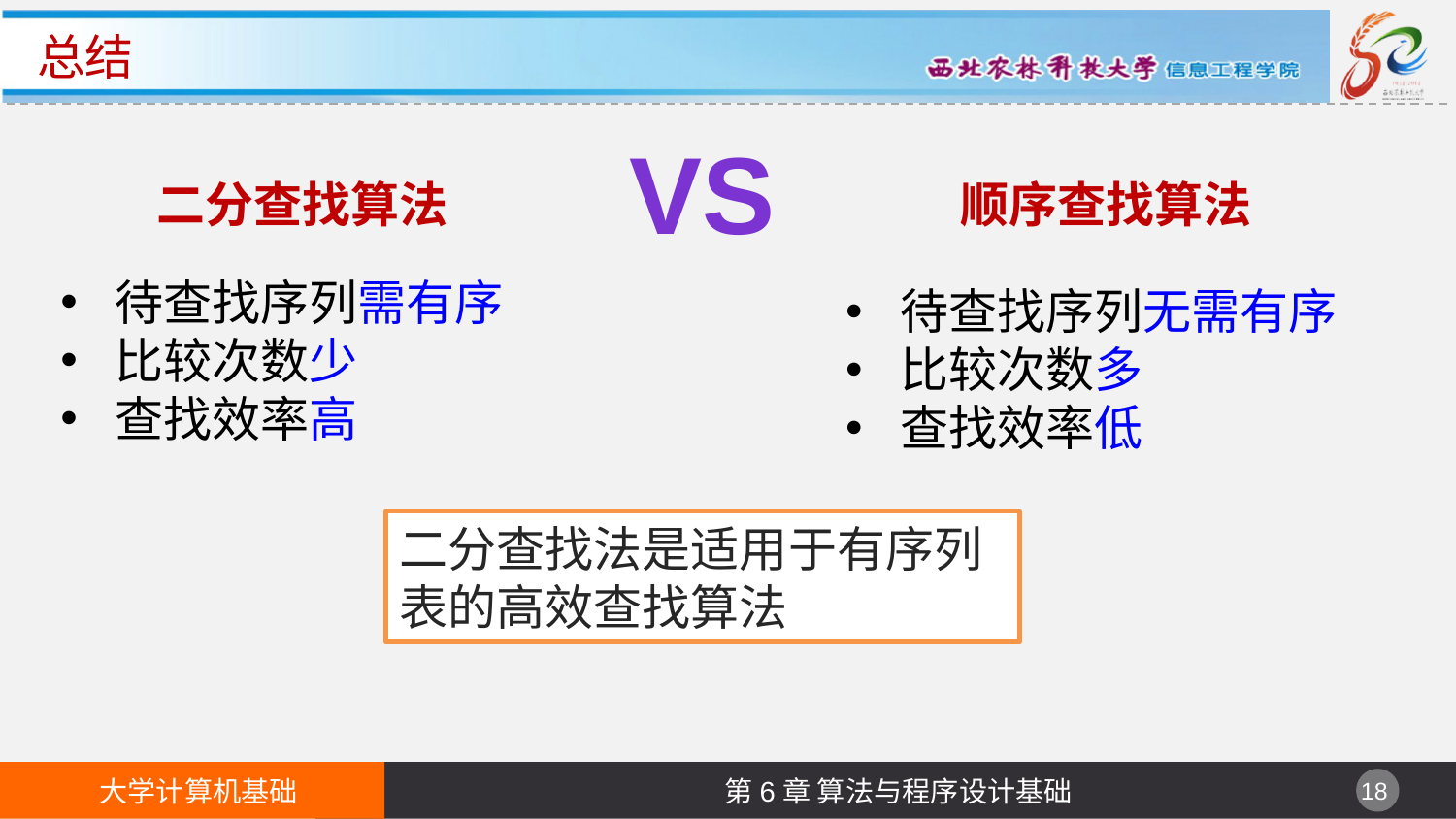

# 总结
VS
二分查找算法
顺序查找算法
待查找序列需有序
比较次数少
查找效率高

待查找序列无需有序
比较次数多
查找效率低
二分查找法是适用于有序列表的高效查找算法